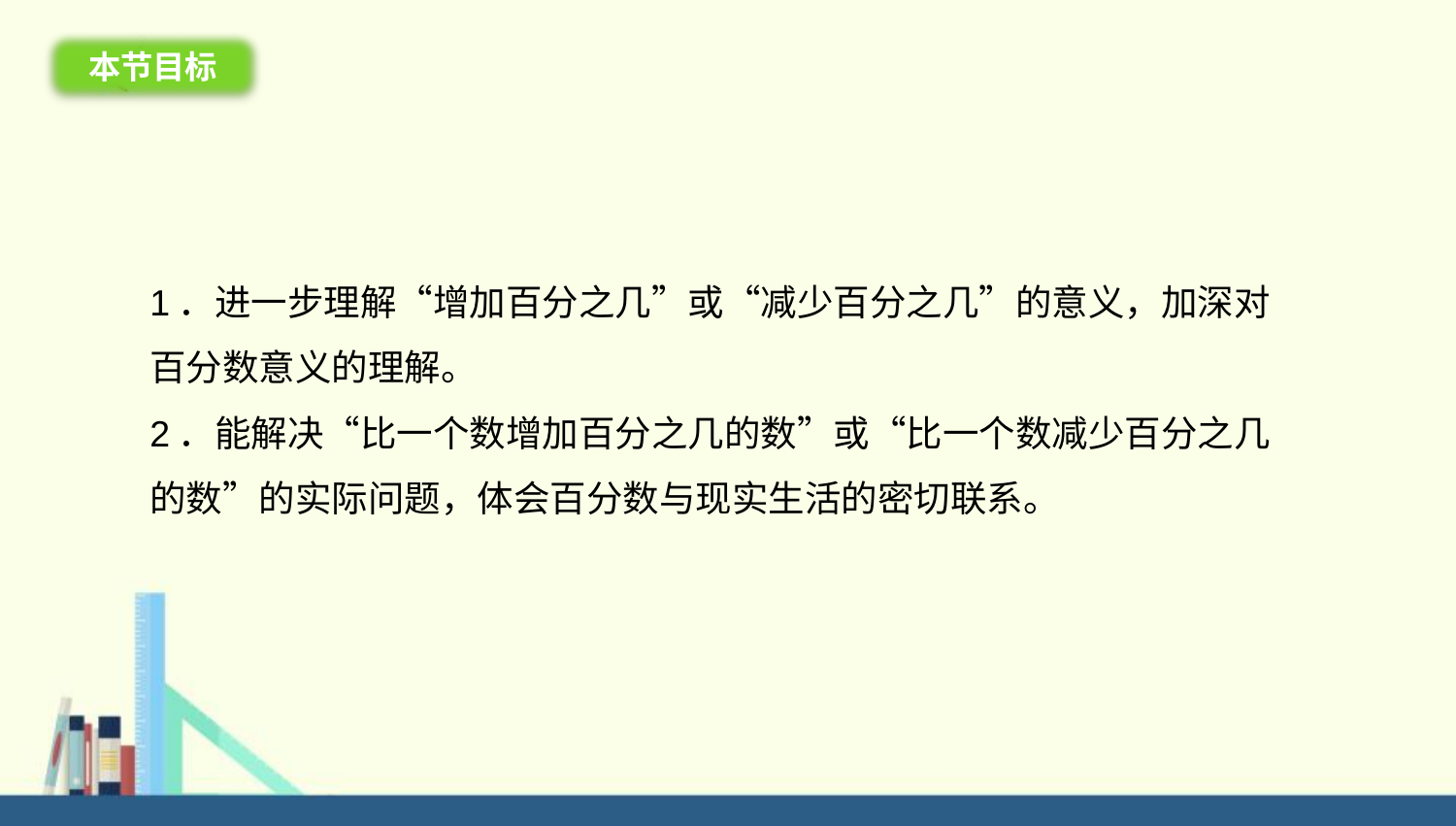

本节目标
1．进一步理解“增加百分之几”或“减少百分之几”的意义，加深对百分数意义的理解。
2．能解决“比一个数增加百分之几的数”或“比一个数减少百分之几的数”的实际问题，体会百分数与现实生活的密切联系。